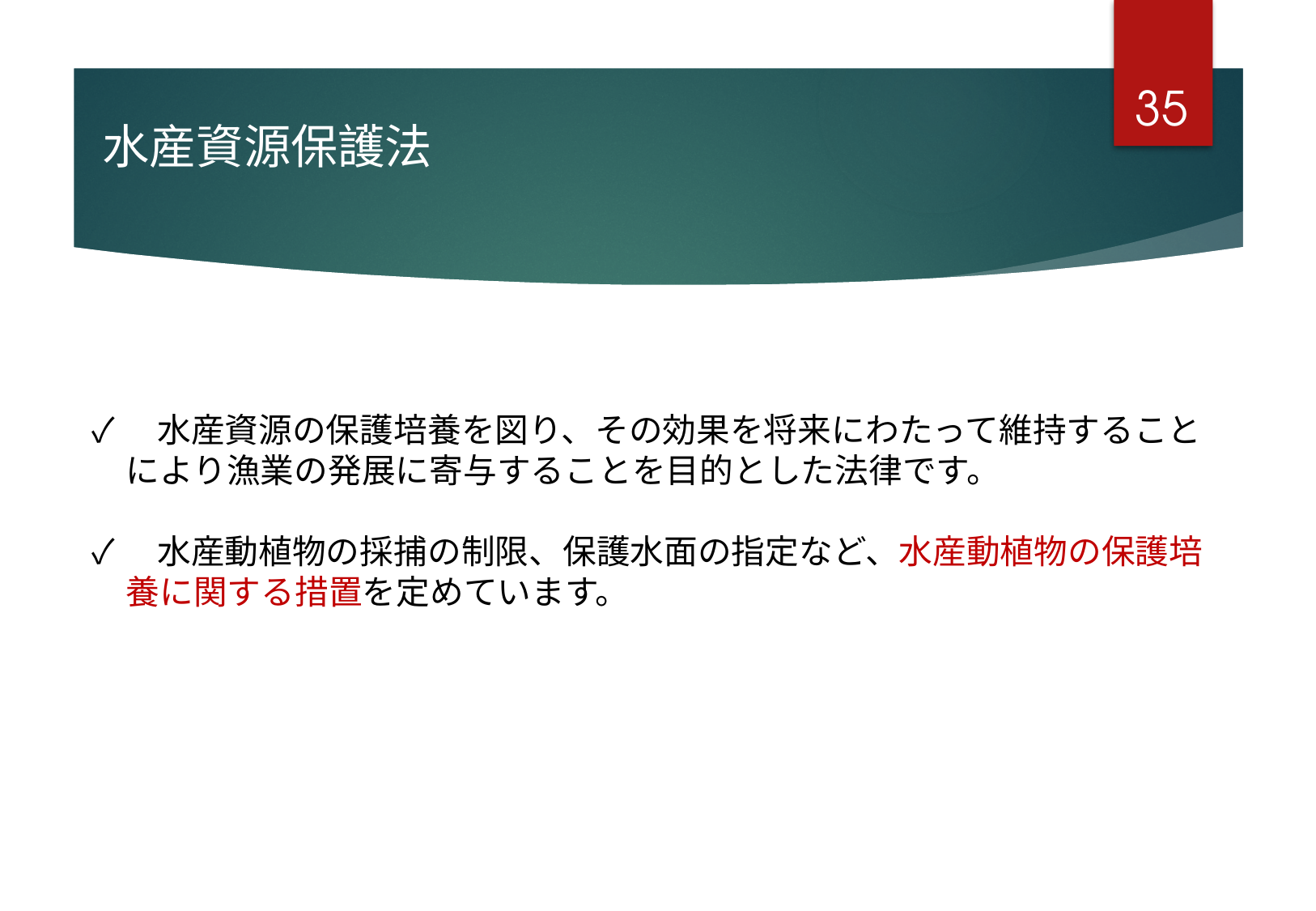

35
水産資源保護法
✓　水産資源の保護培養を図り、その効果を将来にわたって維持すること
　により漁業の発展に寄与することを目的とした法律です。

✓　水産動植物の採捕の制限、保護水面の指定など、水産動植物の保護培
　養に関する措置を定めています。